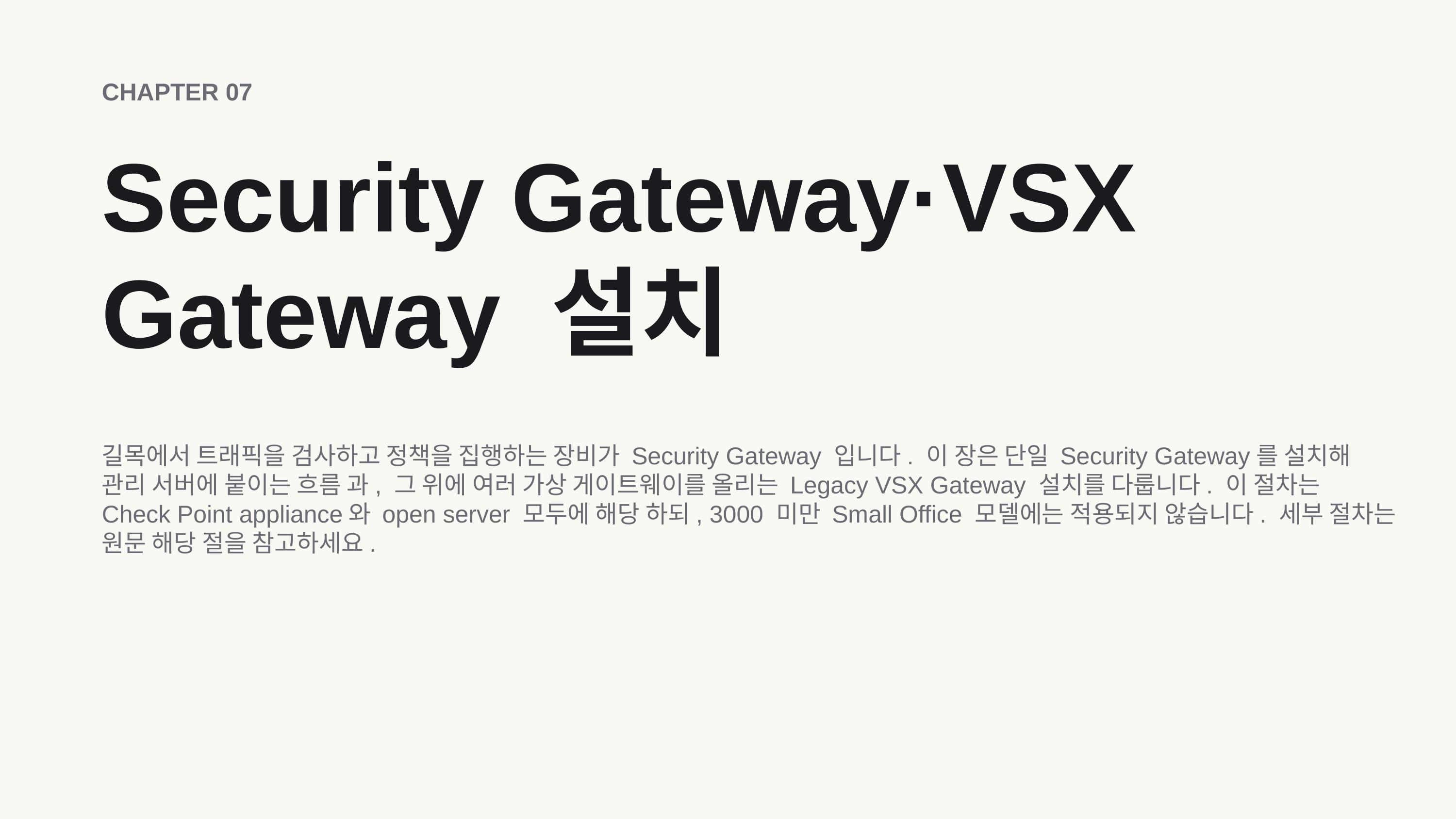

CHAPTER 07
Security Gateway·VSX Gateway 설치
길목에서 트래픽을 검사하고 정책을 집행하는 장비가 Security Gateway 입니다. 이 장은 단일 Security Gateway를 설치해 관리 서버에 붙이는 흐름 과, 그 위에 여러 가상 게이트웨이를 올리는 Legacy VSX Gateway 설치를 다룹니다. 이 절차는 Check Point appliance와 open server 모두에 해당 하되, 3000 미만 Small Office 모델에는 적용되지 않습니다. 세부 절차는 원문 해당 절을 참고하세요.